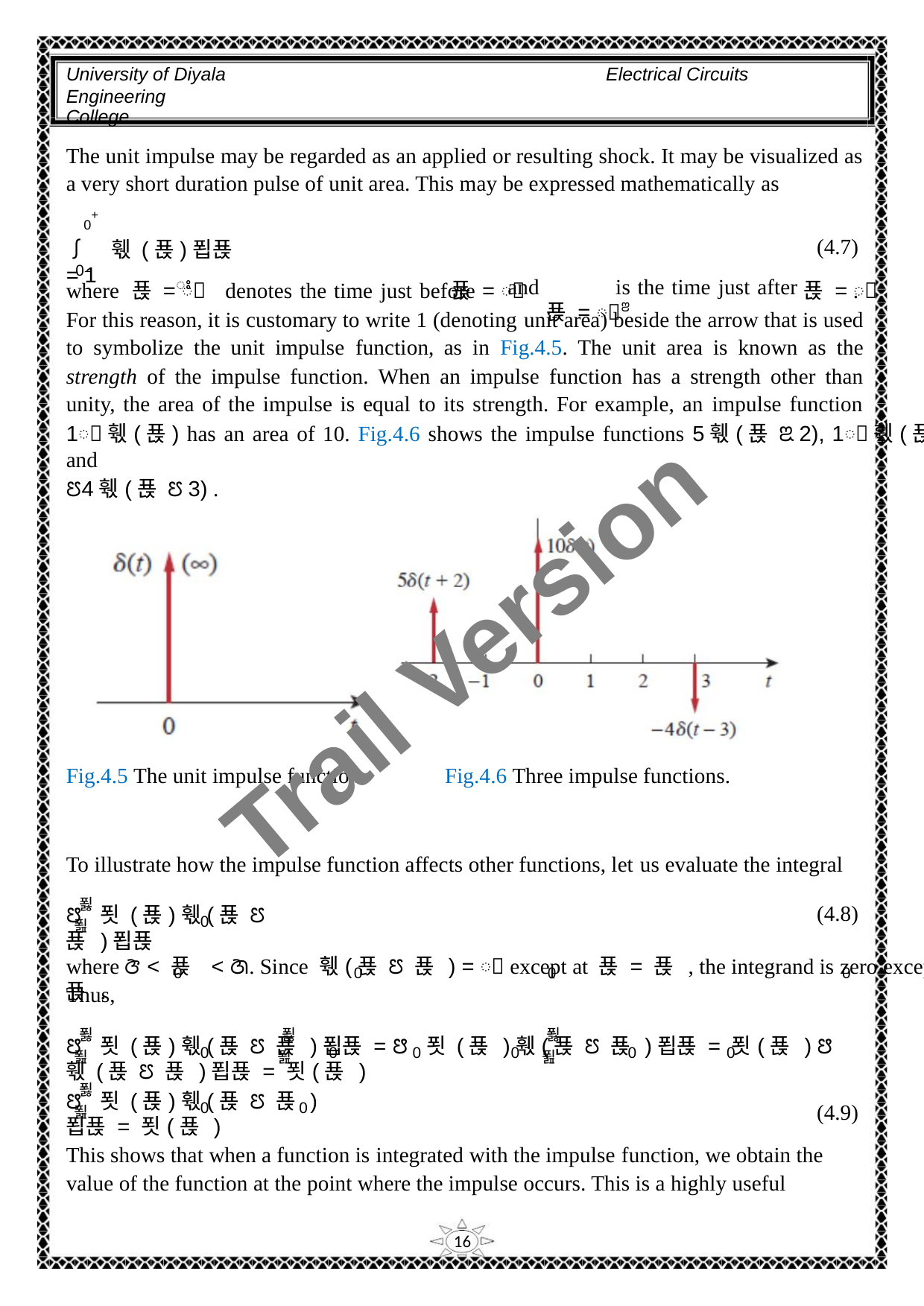

University of Diyala
Engineering College
Electrical Circuits
The unit impulse may be regarded as an applied or resulting shock. It may be visualized as
a very short duration pulse of unit area. This may be expressed mathematically as
0+
(4.7)
푡 = ꢀ
∫ 훿 (푡)푑푡 = 1
0−
ꢁ
and is the time just after
푡 = ꢀꢂ
where 푡 = ꢀ denotes the time just before
푡 = ꢀ
.
For this reason, it is customary to write 1 (denoting unit area) beside the arrow that is used
to symbolize the unit impulse function, as in Fig.4.5. The unit area is known as the
strength of the impulse function. When an impulse function has a strength other than
unity, the area of the impulse is equal to its strength. For example, an impulse function
1ꢀ훿(푡) has an area of 10. Fig.4.6 shows the impulse functions 5훿(푡 ꢃ 2), 1ꢀ훿(푡) , and
ꢄ4훿(푡 ꢄ 3) .
Trail Version
Trail Version
Trail Version
Trail Version
Trail Version
Trail Version
Trail Version
Trail Version
Trail Version
Trail Version
Trail Version
Trail Version
Trail Version
Fig.4.5 The unit impulse function.
Fig.4.6 Three impulse functions.
To illustrate how the impulse function affects other functions, let us evaluate the integral
푏
(4.8)
ꢅ 푓 (푡)훿(푡 ꢄ 푡 )푑푡
0
푎
where ꢆ < 푡 < ꢇ. Since 훿(푡 ꢄ 푡 ) = ꢀ except at 푡 = 푡 , the integrand is zero except at 푡 .
0
0
0
0
Thus,
푏
푏
푏
ꢅ 푓 (푡)훿(푡 ꢄ 푡 )푑푡 = ꢅ 푓 (푡 )훿(푡 ꢄ 푡 )푑푡 = 푓(푡 ) ꢅ 훿 (푡 ꢄ 푡 )푑푡 = 푓(푡 )
0
0
0
0
0
0
푎
푎
푎
푏
ꢅ 푓 (푡)훿(푡 ꢄ 푡 )푑푡 = 푓(푡 )
0
0
(4.9)
푎
This shows that when a function is integrated with the impulse function, we obtain the
value of the function at the point where the impulse occurs. This is a highly useful
16